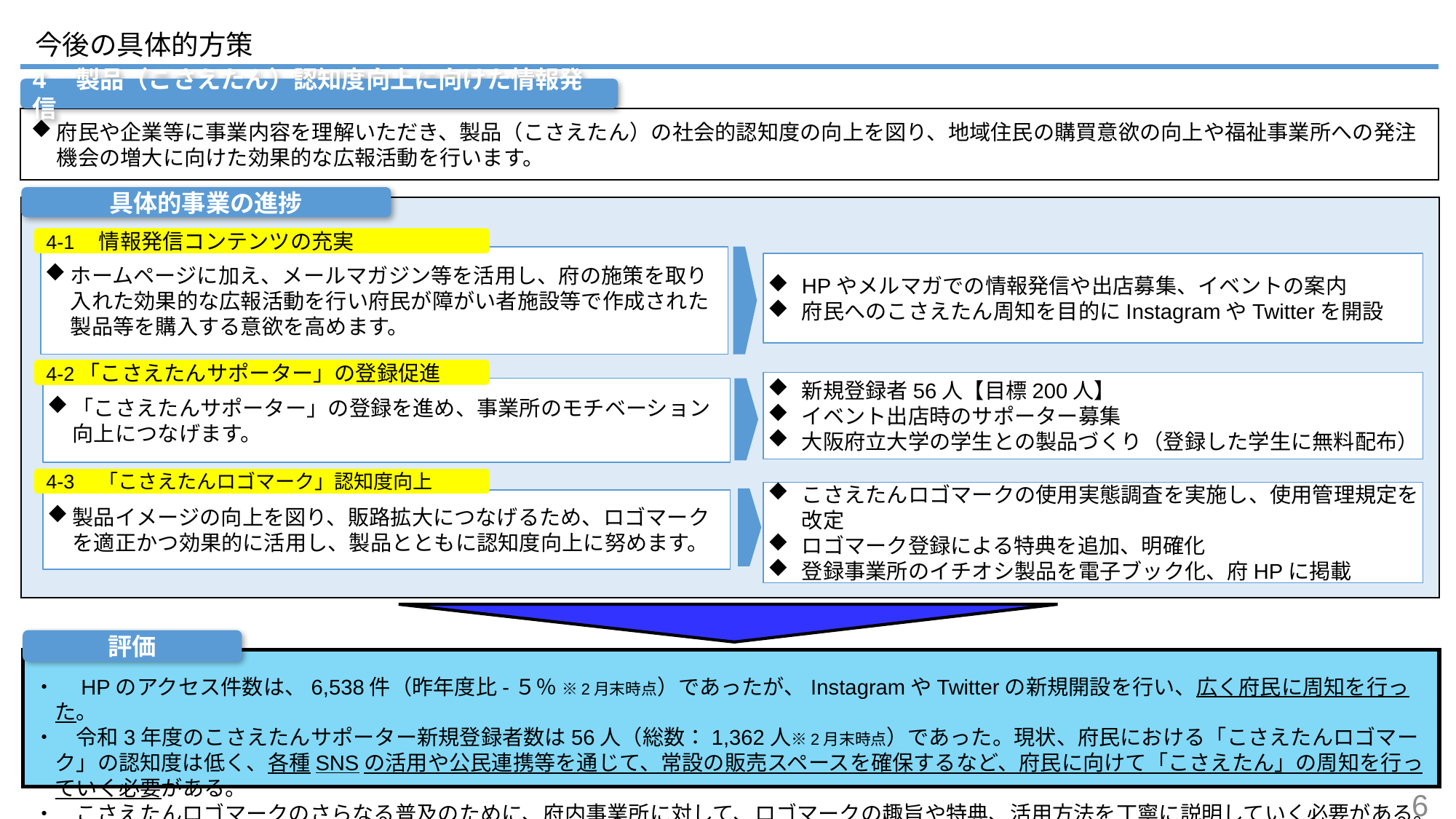

今後の具体的方策
4　製品（こさえたん）認知度向上に向けた情報発信
府民や企業等に事業内容を理解いただき、製品（こさえたん）の社会的認知度の向上を図り、地域住民の購買意欲の向上や福祉事業所への発注機会の増大に向けた効果的な広報活動を行います。
具体的事業の進捗

4-1　情報発信コンテンツの充実

ホームページに加え、メールマガジン等を活用し、府の施策を取り入れた効果的な広報活動を行い府民が障がい者施設等で作成された製品等を購入する意欲を高めます。
HPやメルマガでの情報発信や出店募集、イベントの案内
府民へのこさえたん周知を目的にInstagramやTwitterを開設
4-2「こさえたんサポーター」の登録促進
新規登録者56人【目標200人】
イベント出店時のサポーター募集
大阪府立大学の学生との製品づくり（登録した学生に無料配布）

「こさえたんサポーター」の登録を進め、事業所のモチベーション向上につなげます。
4-3　「こさえたんロゴマーク」認知度向上
こさえたんロゴマークの使用実態調査を実施し、使用管理規定を改定
ロゴマーク登録による特典を追加、明確化
登録事業所のイチオシ製品を電子ブック化、府HPに掲載

製品イメージの向上を図り、販路拡大につなげるため、ロゴマークを適正かつ効果的に活用し、製品とともに認知度向上に努めます。

評価

・　HPのアクセス件数は、6,538件（昨年度比-５％ ※2月末時点）であったが、InstagramやTwitterの新規開設を行い、広く府民に周知を行った。
・　令和3年度のこさえたんサポーター新規登録者数は56人（総数：1,362人※2月末時点）であった。現状、府民における「こさえたんロゴマーク」の認知度は低く、各種SNSの活用や公民連携等を通じて、常設の販売スペースを確保するなど、府民に向けて「こさえたん」の周知を行っていく必要がある。
・　こさえたんロゴマークのさらなる普及のために、府内事業所に対して、ロゴマークの趣旨や特典、活用方法を丁寧に説明していく必要がある。
・
6